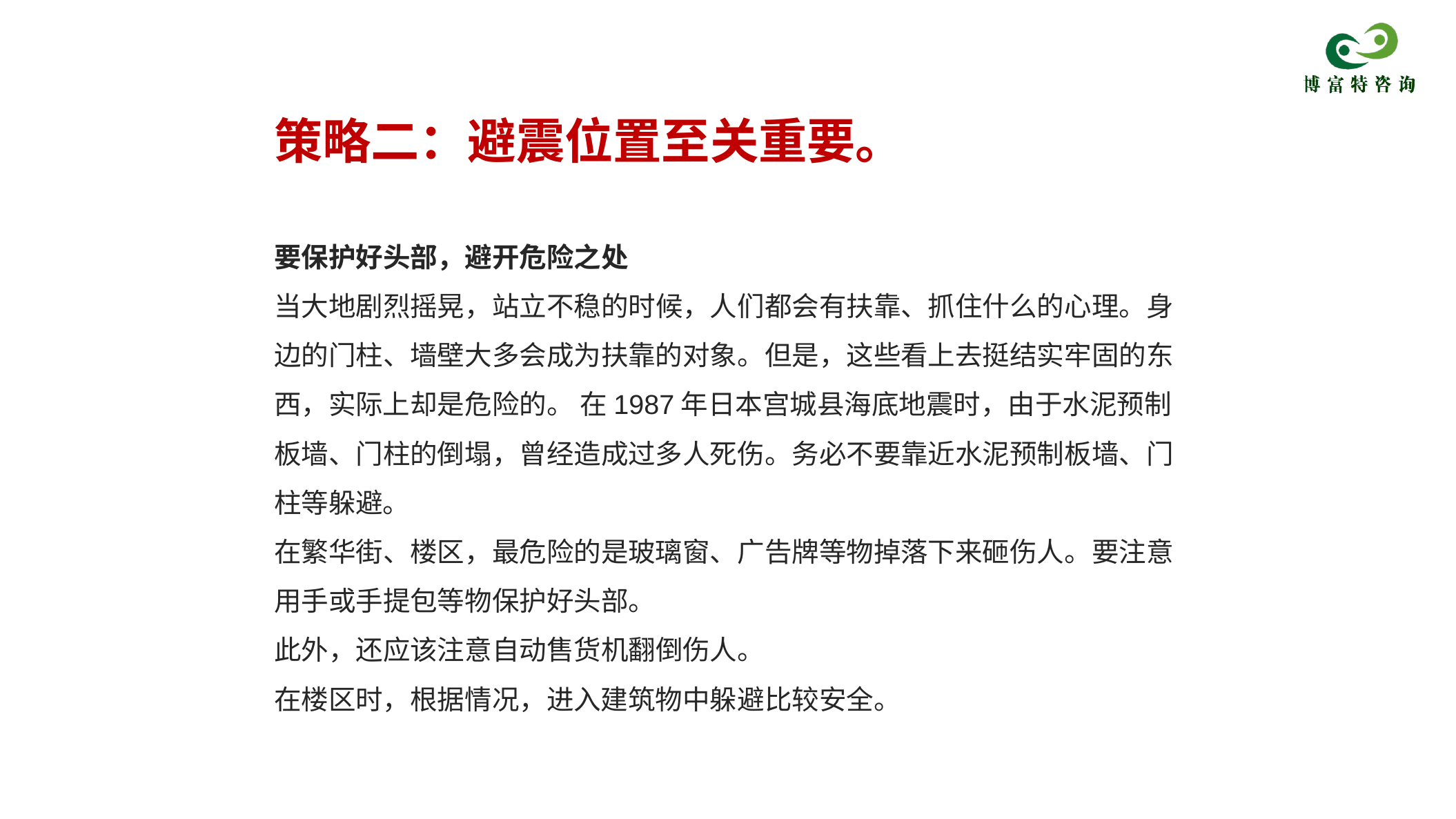

# 策略二：避震位置至关重要。
要保护好头部，避开危险之处
当大地剧烈摇晃，站立不稳的时候，人们都会有扶靠、抓住什么的心理。身边的门柱、墙壁大多会成为扶靠的对象。但是，这些看上去挺结实牢固的东西，实际上却是危险的。 在1987年日本宫城县海底地震时，由于水泥预制板墙、门柱的倒塌，曾经造成过多人死伤。务必不要靠近水泥预制板墙、门柱等躲避。
在繁华街、楼区，最危险的是玻璃窗、广告牌等物掉落下来砸伤人。要注意用手或手提包等物保护好头部。
此外，还应该注意自动售货机翻倒伤人。
在楼区时，根据情况，进入建筑物中躲避比较安全。